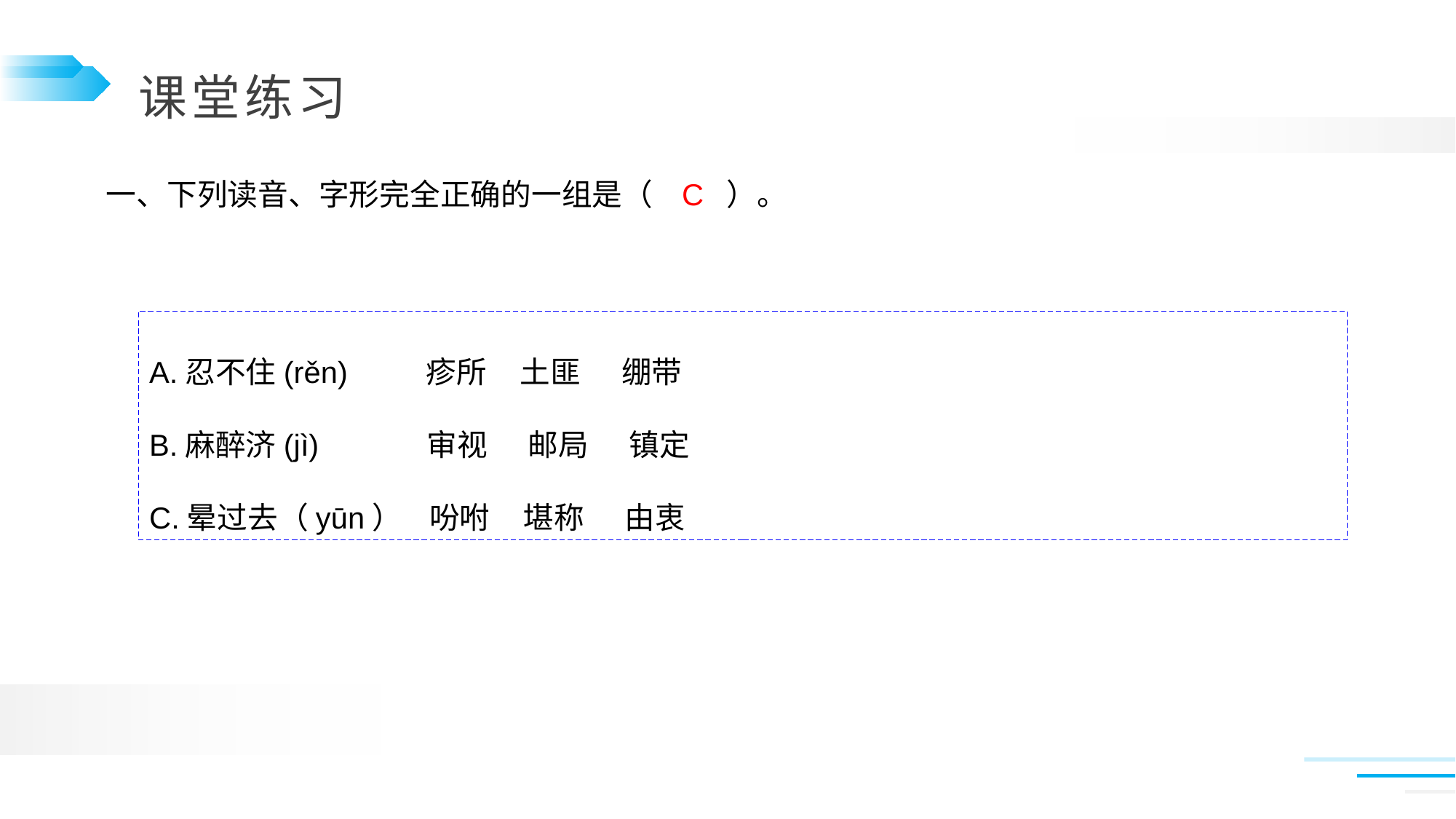

一、下列读音、字形完全正确的一组是（           ）。
C
A.忍不住(rěn)　      疹所     土匪      绷带
B.麻醉济(jì)            审视      邮局      镇定
C.晕过去（yūn）    吩咐     堪称      由衷